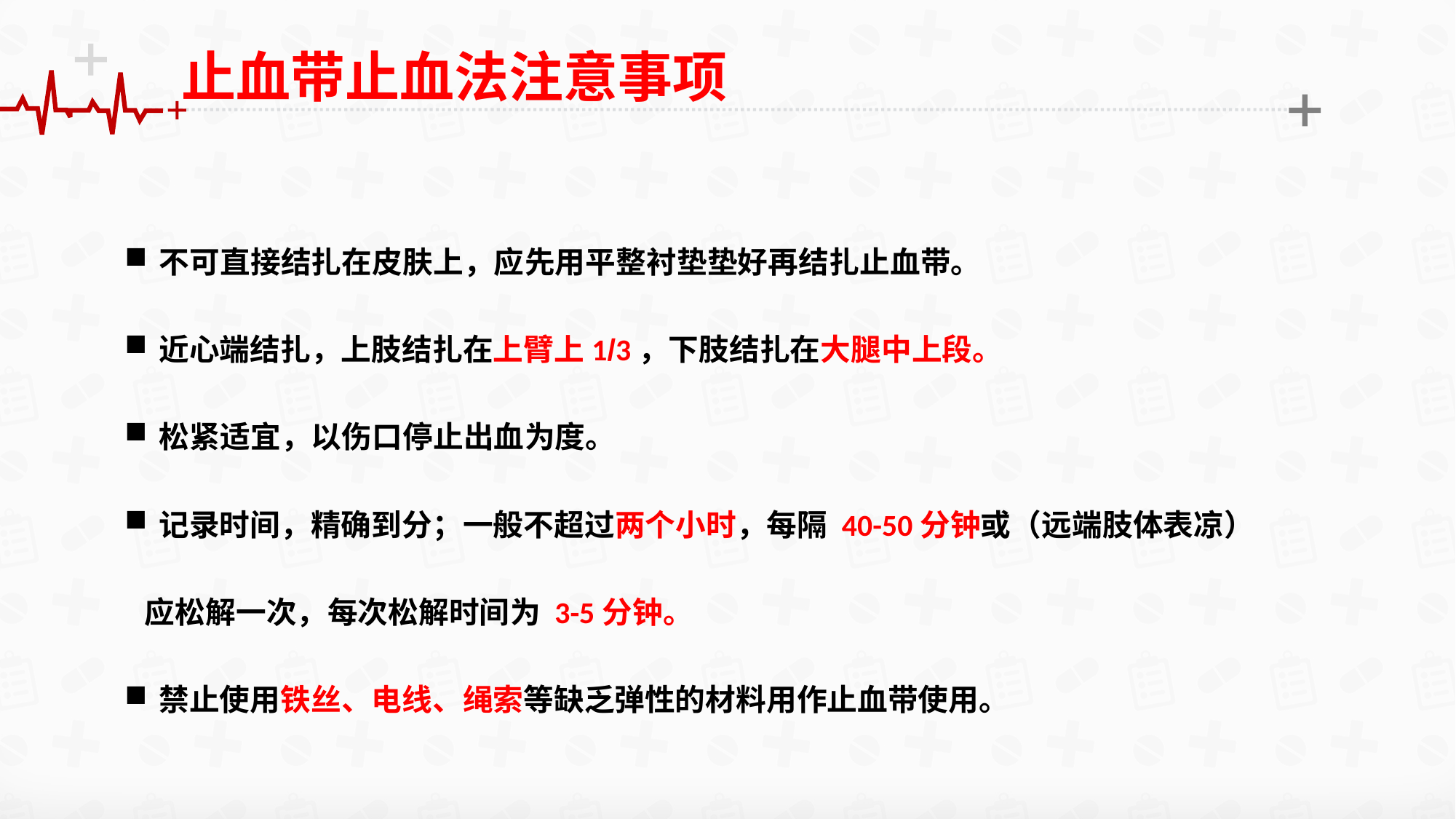

止血带止血法注意事项
不可直接结扎在皮肤上，应先用平整衬垫垫好再结扎止血带。
近心端结扎，上肢结扎在上臂上1/3，下肢结扎在大腿中上段。
松紧适宜，以伤口停止出血为度。
记录时间，精确到分；一般不超过两个小时，每隔 40-50分钟或（远端肢体表凉）
  应松解一次，每次松解时间为 3-5分钟。
禁止使用铁丝、电线、绳索等缺乏弹性的材料用作止血带使用。